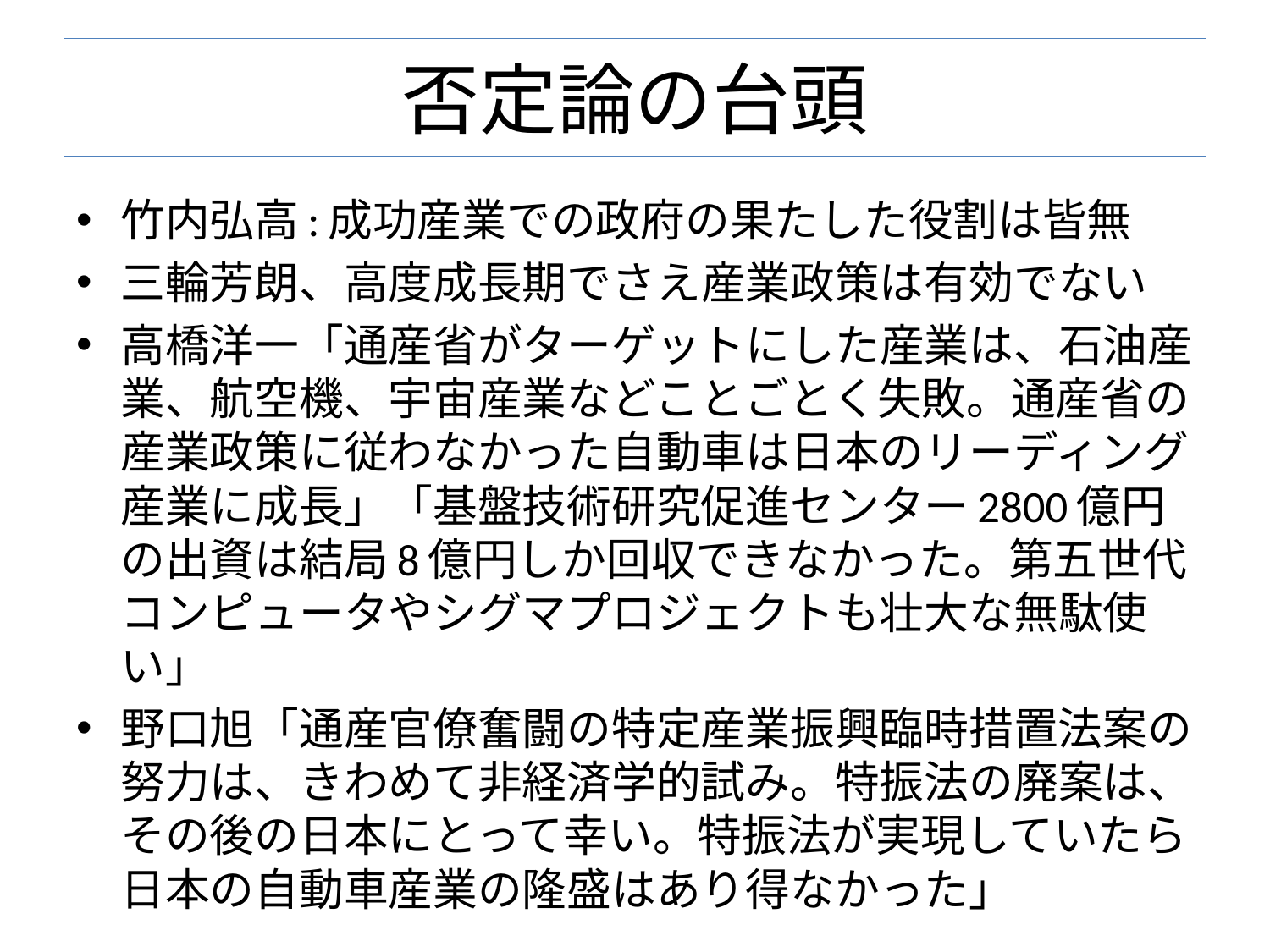

# 否定論の台頭
竹内弘高:成功産業での政府の果たした役割は皆無
三輪芳朗、高度成長期でさえ産業政策は有効でない
高橋洋一「通産省がターゲットにした産業は、石油産業、航空機、宇宙産業などことごとく失敗。通産省の産業政策に従わなかった自動車は日本のリーディング産業に成長」「基盤技術研究促進センター2800億円の出資は結局8億円しか回収できなかった。第五世代コンピュータやシグマプロジェクトも壮大な無駄使い」
野口旭「通産官僚奮闘の特定産業振興臨時措置法案の努力は、きわめて非経済学的試み。特振法の廃案は、その後の日本にとって幸い。特振法が実現していたら日本の自動車産業の隆盛はあり得なかった」